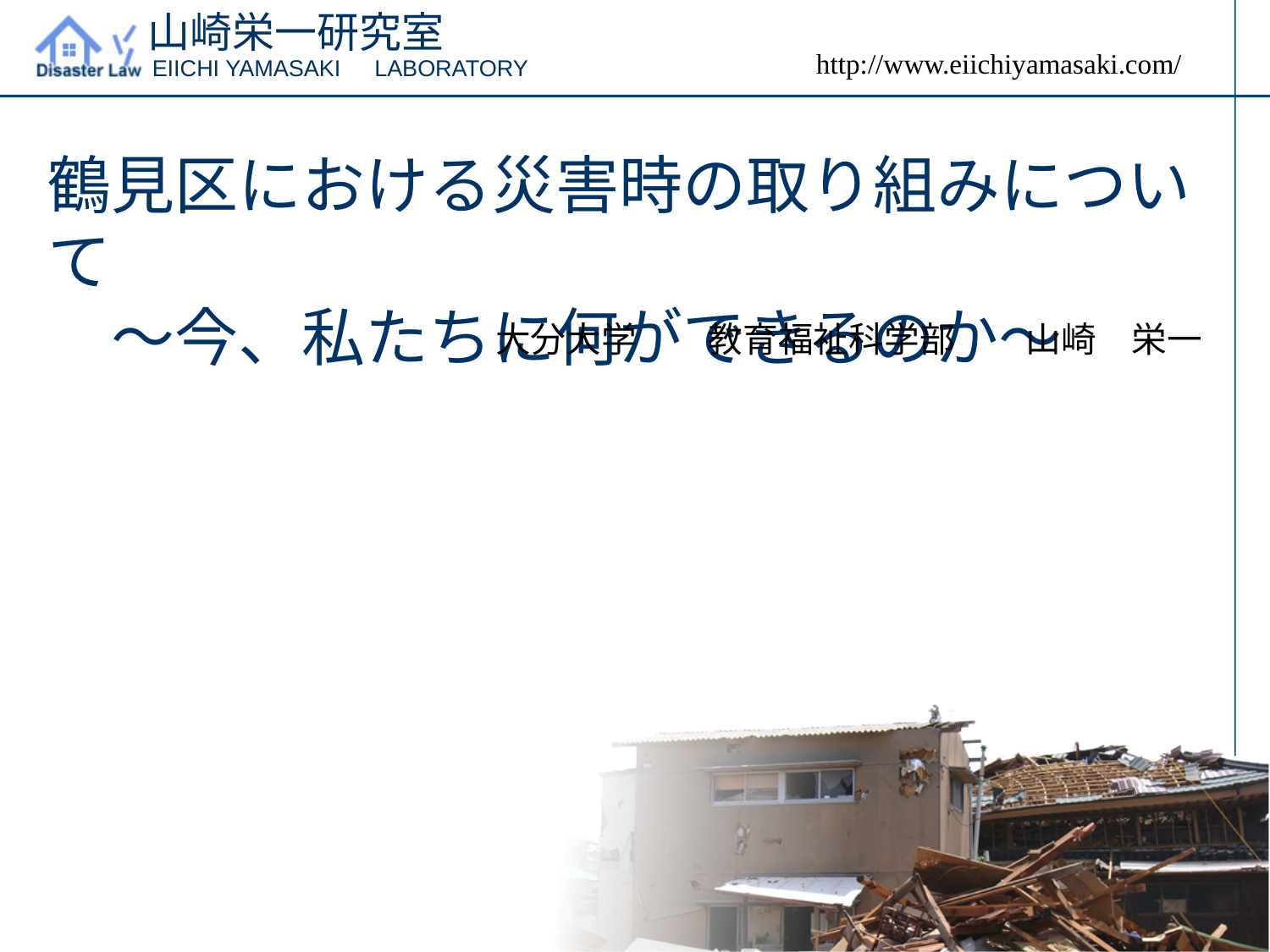

# 鶴見区における災害時の取り組みについて 　～今、私たちに何ができるのか～
大分大学　　教育福祉科学部　　山崎　栄一